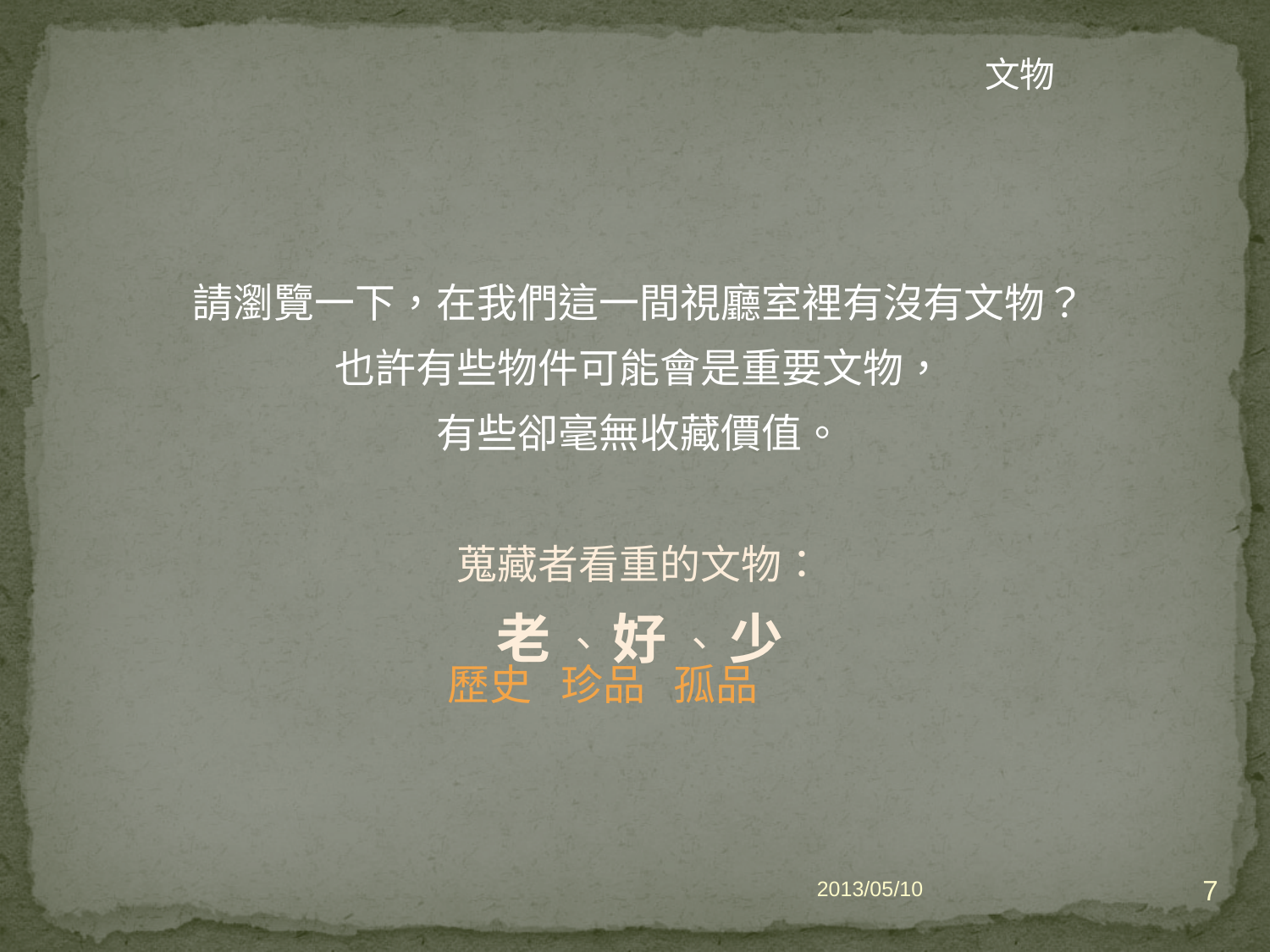

文物
請瀏覽一下，在我們這一間視廳室裡有沒有文物？
也許有些物件可能會是重要文物，
有些卻毫無收藏價值。

蒐藏者看重的文物：
老 、 好 、 少

歷史   珍品   孤品
7
2013/05/10